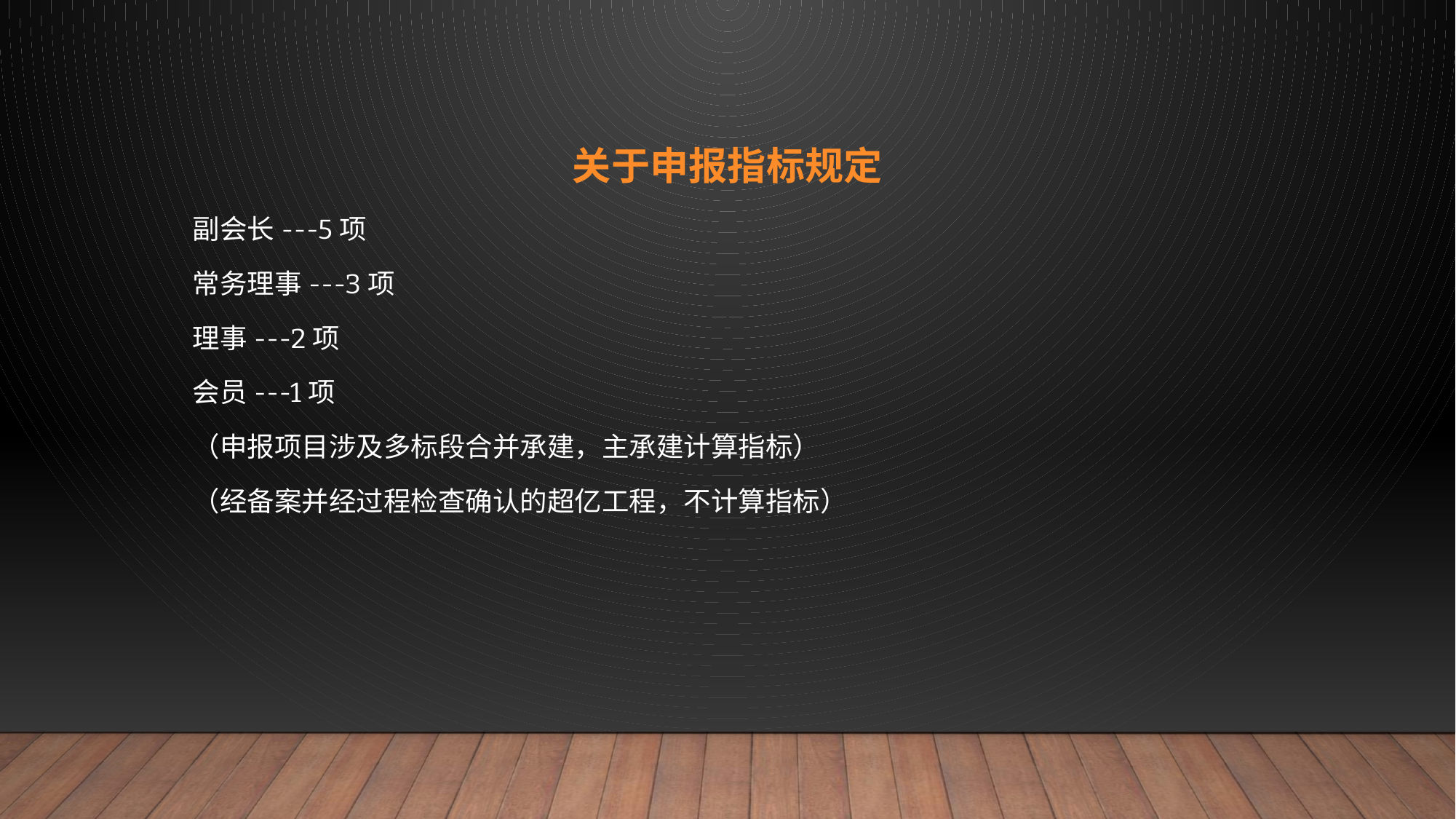

# 关于申报指标规定
副会长---5项
常务理事---3项
理事---2项
会员---1项
（申报项目涉及多标段合并承建，主承建计算指标）
（经备案并经过程检查确认的超亿工程，不计算指标）